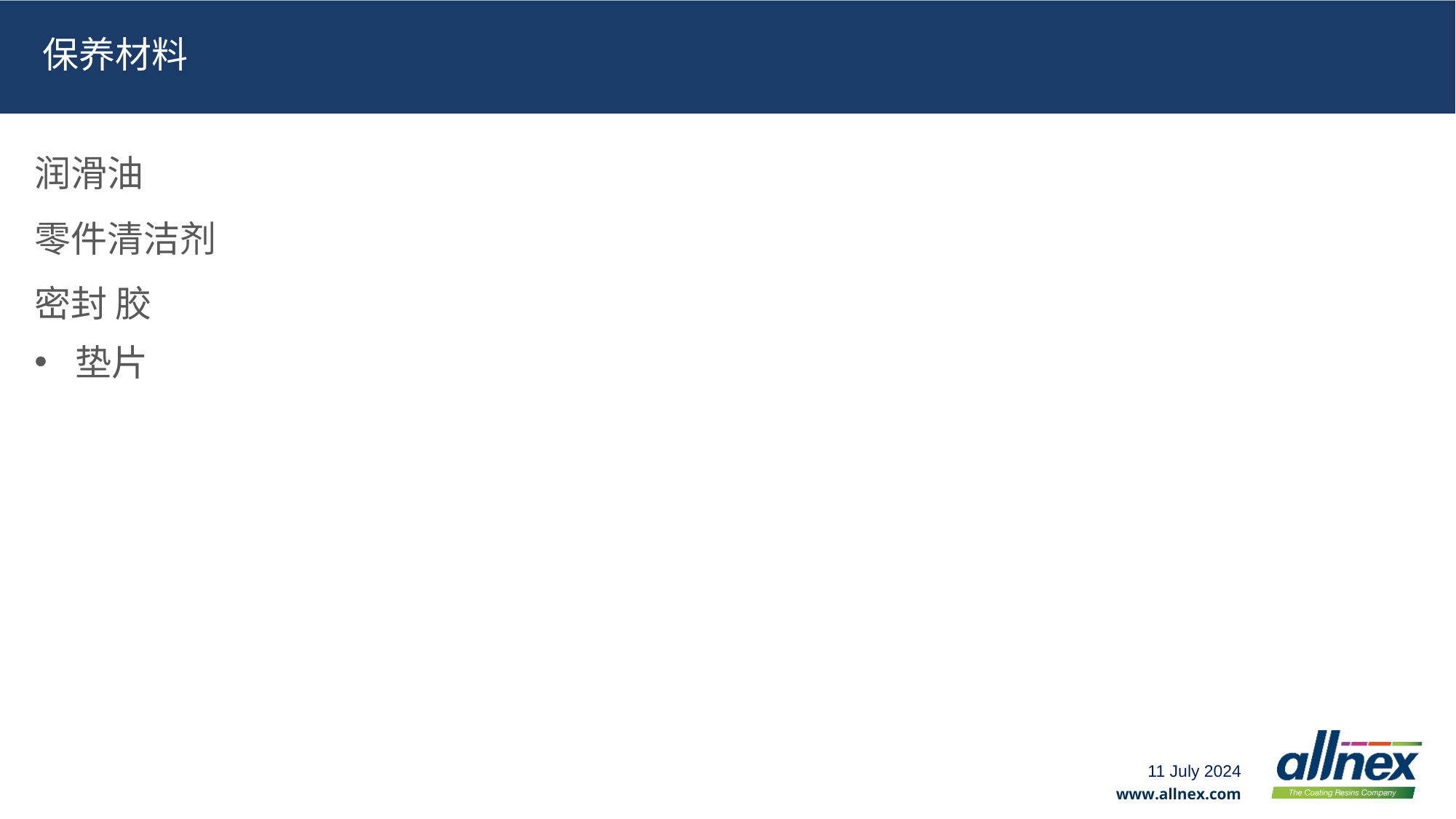

# 保养材料
润滑油
零件清洁剂
密封 胶
垫片

11 July 2024